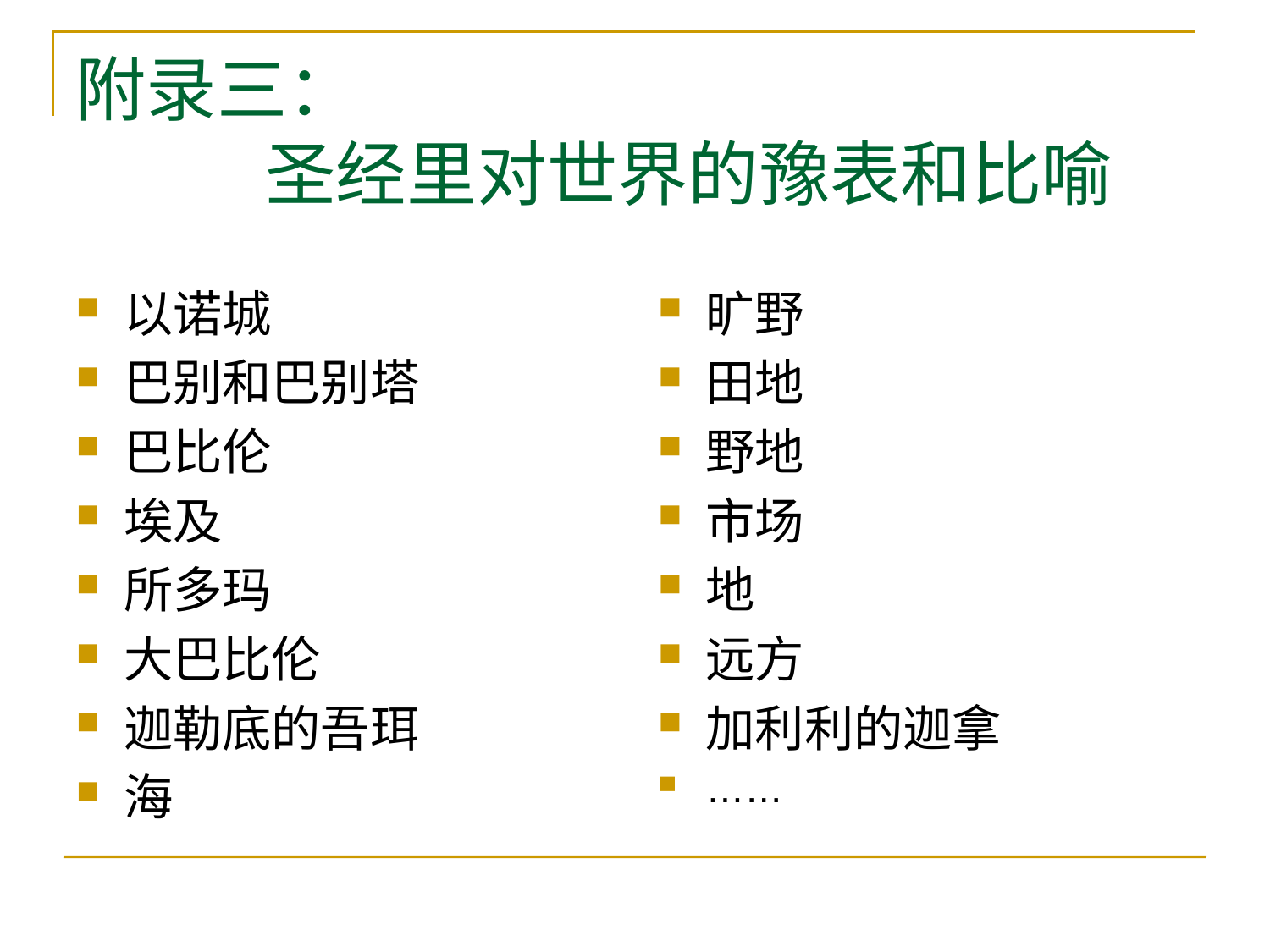

# 附录三： 圣经里对世界的豫表和比喻
以诺城
巴别和巴别塔
巴比伦
埃及
所多玛
大巴比伦
迦勒底的吾珥
海

旷野
田地
野地
市场
地
远方
加利利的迦拿
……